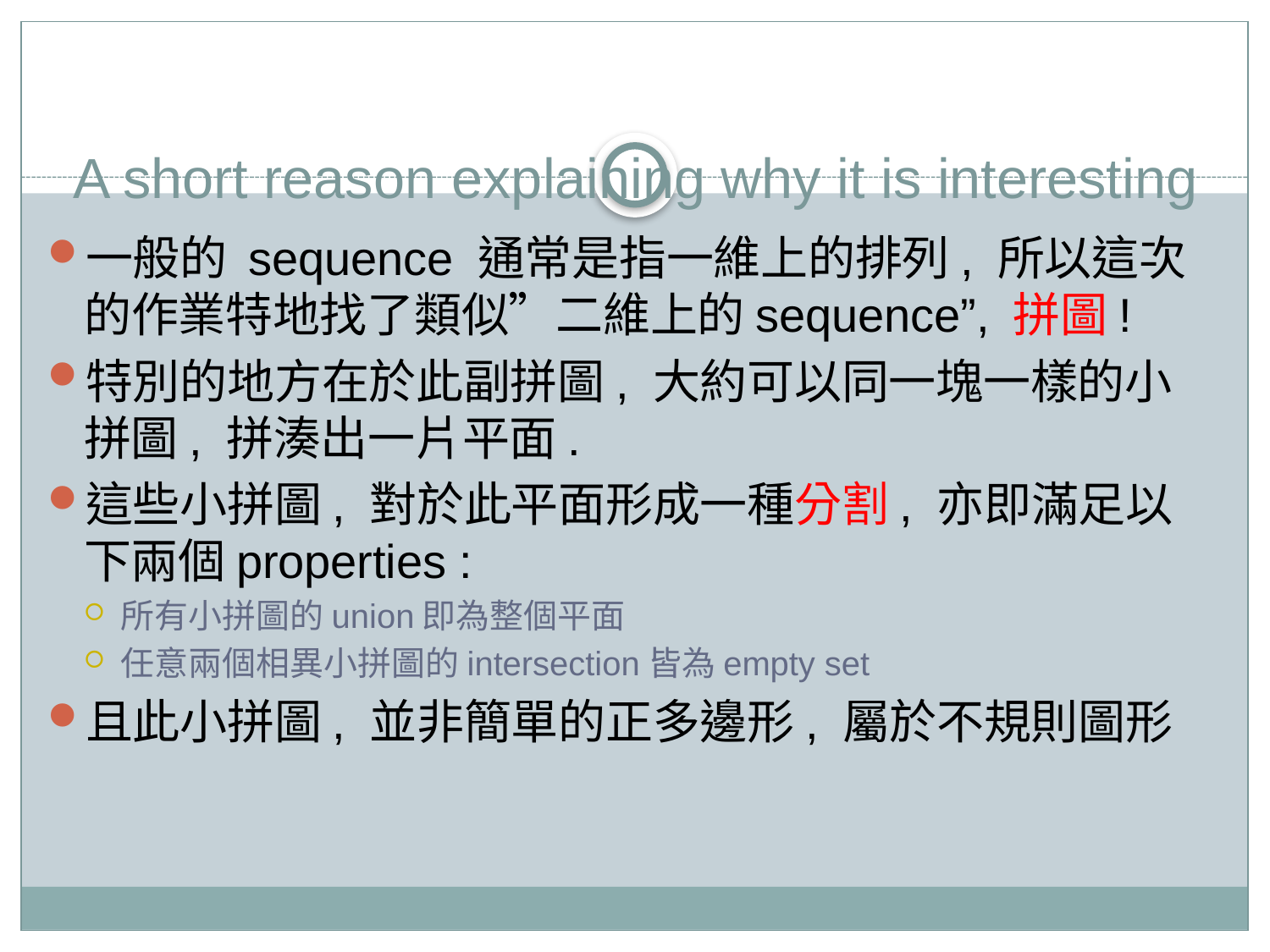

# A short reason explaining why it is interesting
一般的 sequence 通常是指一維上的排列, 所以這次的作業特地找了類似”二維上的sequence”, 拼圖!
特別的地方在於此副拼圖, 大約可以同一塊一樣的小拼圖, 拼湊出一片平面.
這些小拼圖, 對於此平面形成一種分割, 亦即滿足以下兩個properties :
所有小拼圖的union即為整個平面
任意兩個相異小拼圖的intersection皆為empty set
且此小拼圖, 並非簡單的正多邊形, 屬於不規則圖形